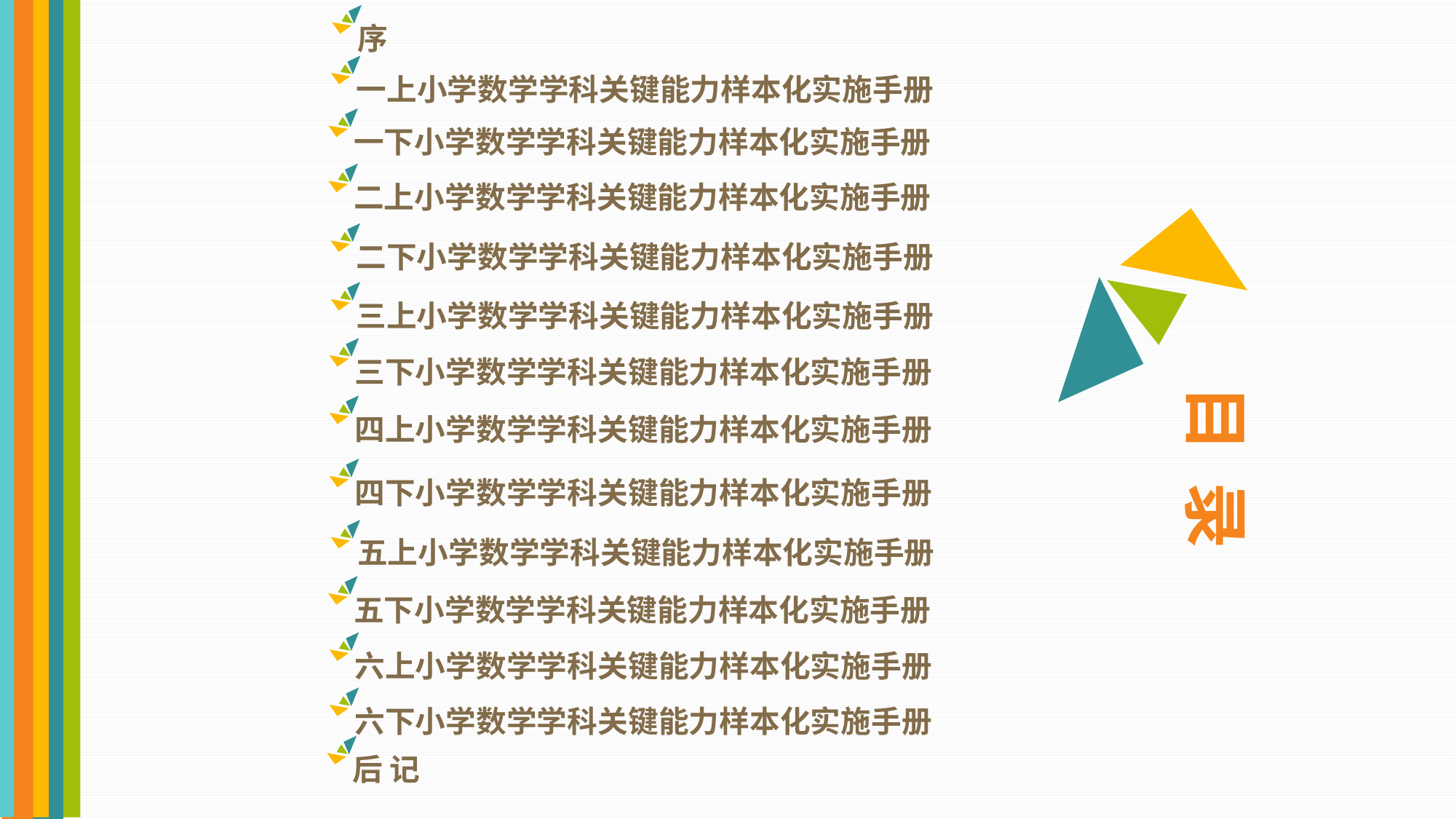

序

一上小学数学学科关键能力样本化实施手册

一下小学数学学科关键能力样本化实施手册

二上小学数学学科关键能力样本化实施手册

二下小学数学学科关键能力样本化实施手册

三上小学数学学科关键能力样本化实施手册

三下小学数学学科关键能力样本化实施手册

四上小学数学学科关键能力样本化实施手册

四下小学数学学科关键能力样本化实施手册

五上小学数学学科关键能力样本化实施手册

五下小学数学学科关键能力样本化实施手册

六上小学数学学科关键能力样本化实施手册

六下小学数学学科关键能力样本化实施手册

后 记

目  录